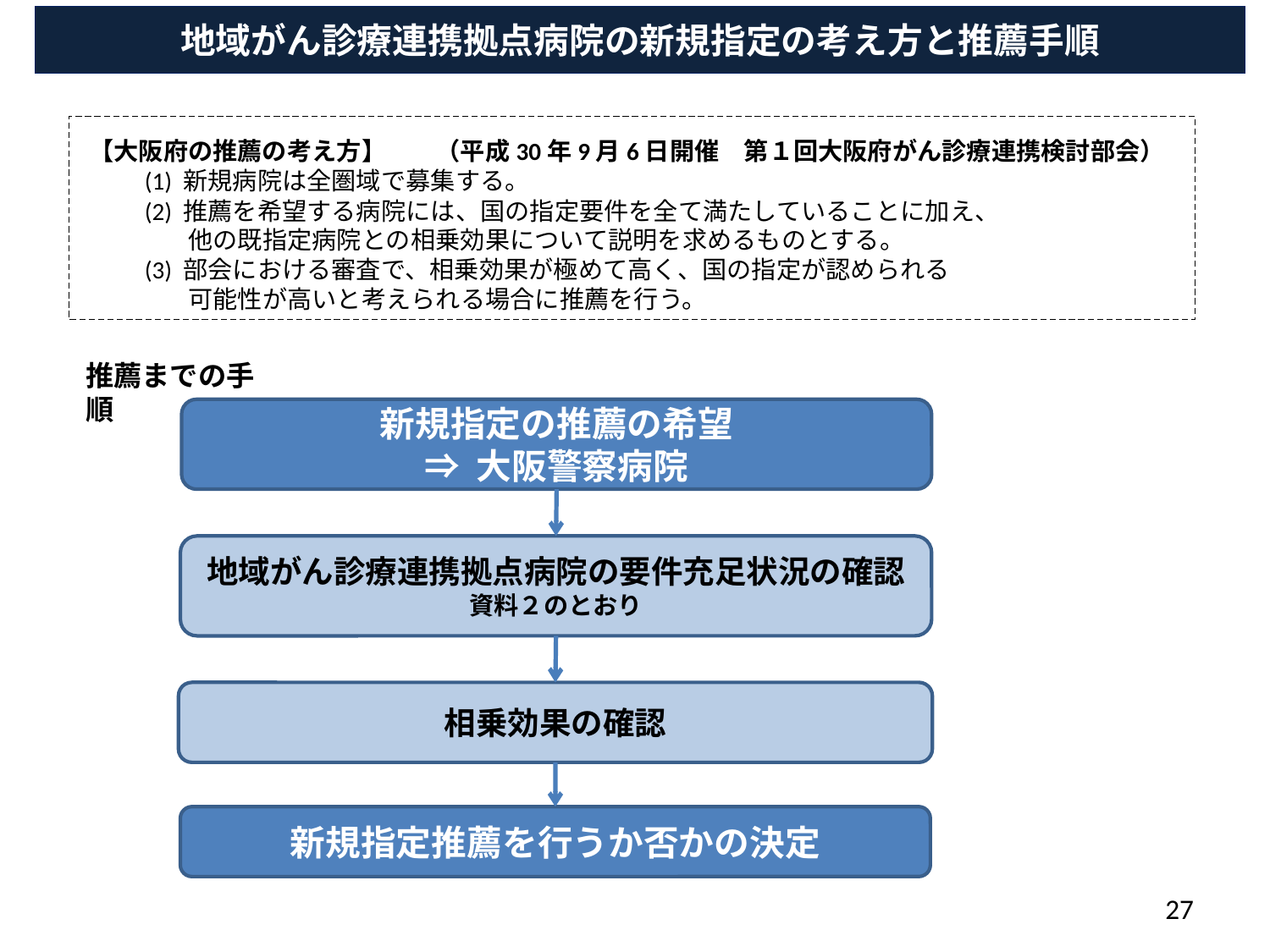

地域がん診療連携拠点病院の新規指定の考え方と推薦手順
【大阪府の推薦の考え方】　　（平成30年9月6日開催　第１回大阪府がん診療連携検討部会）
　　(1) 新規病院は全圏域で募集する。
　　(2) 推薦を希望する病院には、国の指定要件を全て満たしていることに加え、
　　　　他の既指定病院との相乗効果について説明を求めるものとする。
　　(3) 部会における審査で、相乗効果が極めて高く、国の指定が認められる
　　　　可能性が高いと考えられる場合に推薦を行う。
推薦までの手順
新規指定の推薦の希望
⇒ 大阪警察病院
地域がん診療連携拠点病院の要件充足状況の確認
資料２のとおり
相乗効果の確認
新規指定推薦を行うか否かの決定
27